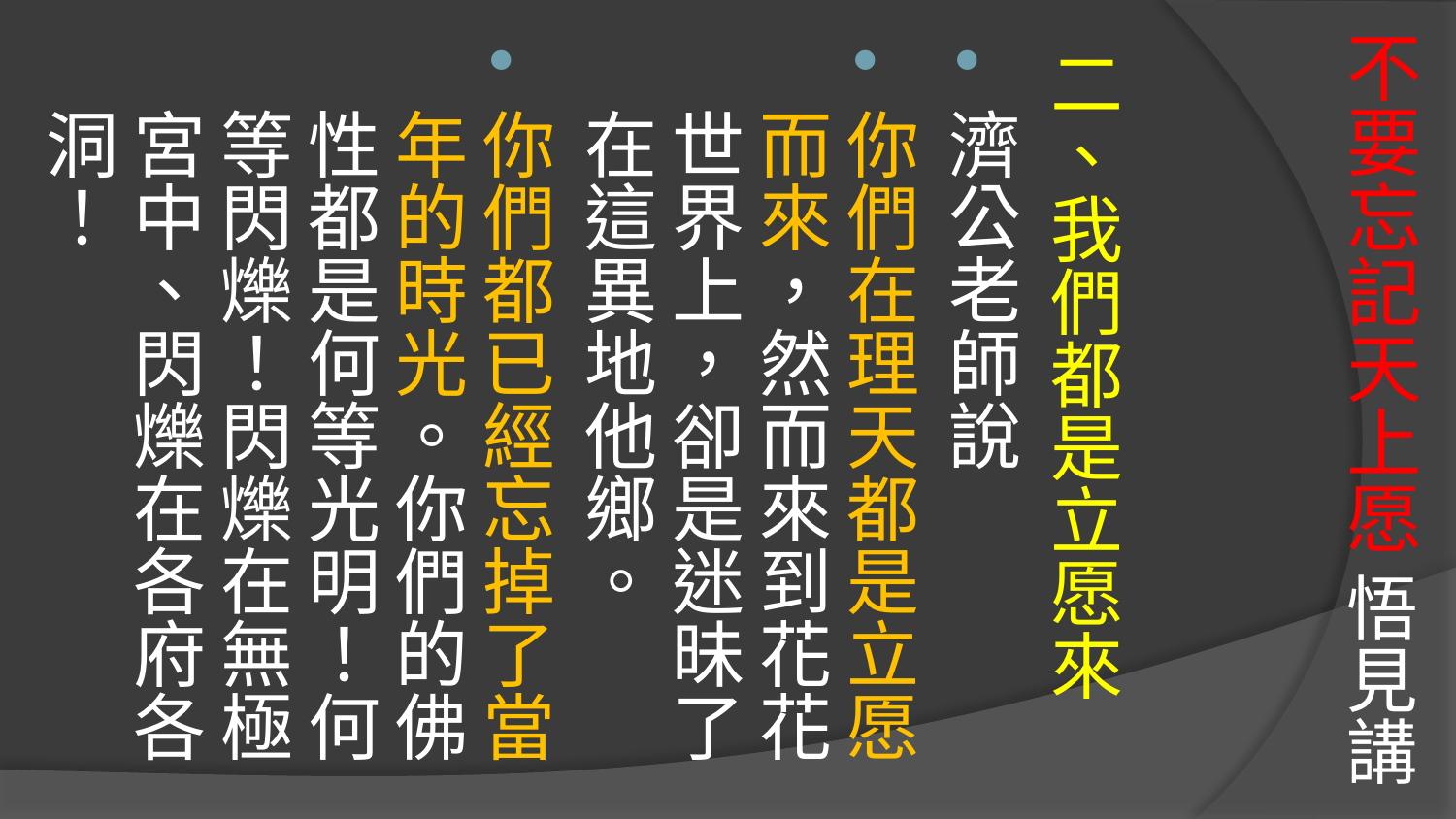

# 不要忘記天上愿 悟見講
二、我們都是立愿來
濟公老師說
你們在理天都是立愿而來，然而來到花花世界上，卻是迷昧了在這異地他鄉。
你們都已經忘掉了當年的時光。你們的佛性都是何等光明！何等閃爍！閃爍在無極宮中、閃爍在各府各洞！